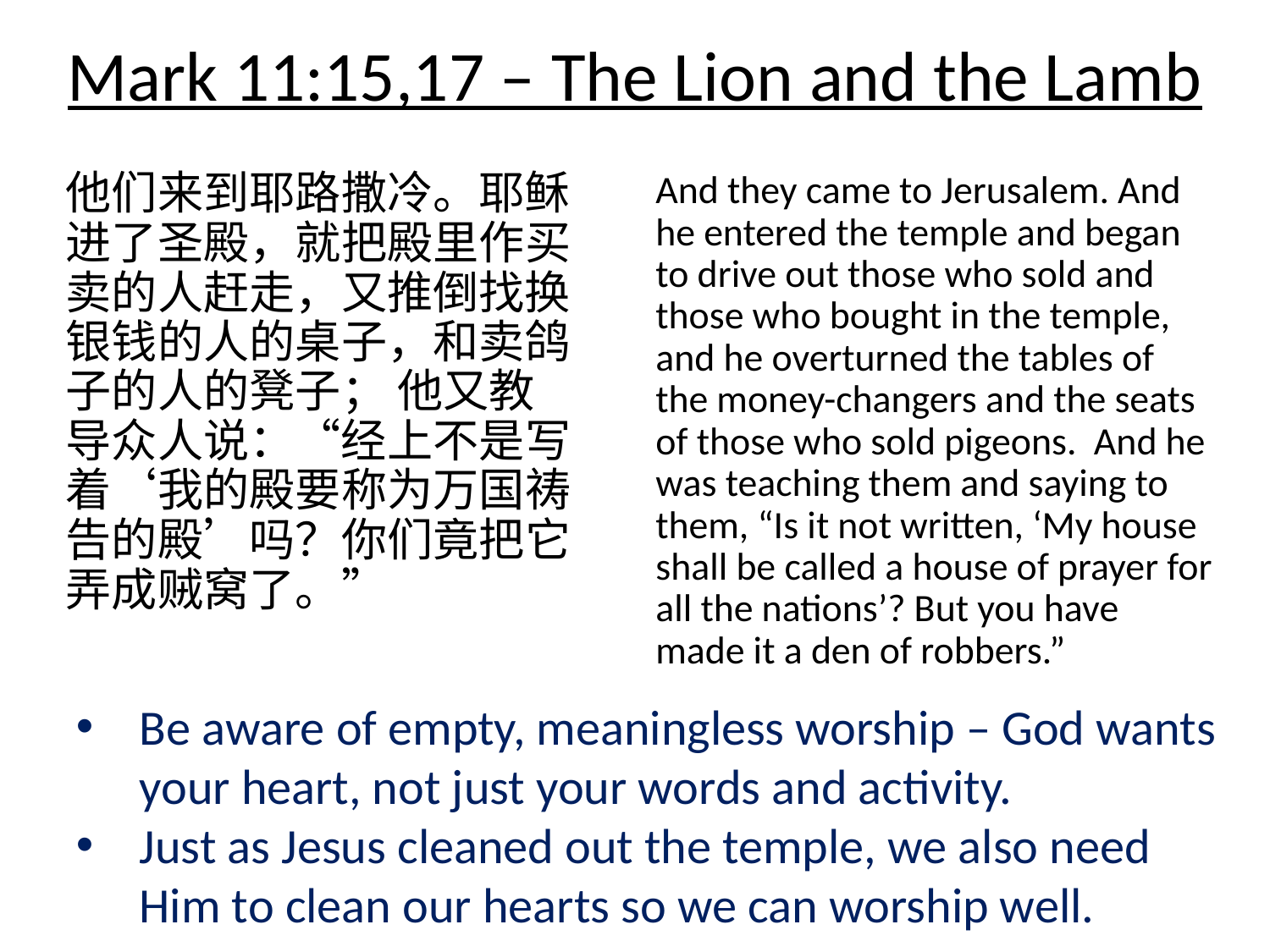

# Mark 11:15,17 – The Lion and the Lamb
他们来到耶路撒冷。耶稣进了圣殿，就把殿里作买卖的人赶走，又推倒找换银钱的人的桌子，和卖鸽子的人的凳子； 他又教导众人说：“经上不是写着‘我的殿要称为万国祷告的殿’吗？你们竟把它弄成贼窝了。”
And they came to Jerusalem. And he entered the temple and began to drive out those who sold and those who bought in the temple, and he overturned the tables of the money-changers and the seats of those who sold pigeons.  And he was teaching them and saying to them, “Is it not written, ‘My house shall be called a house of prayer for all the nations’? But you have made it a den of robbers.”
Be aware of empty, meaningless worship – God wants your heart, not just your words and activity.
Just as Jesus cleaned out the temple, we also need Him to clean our hearts so we can worship well.